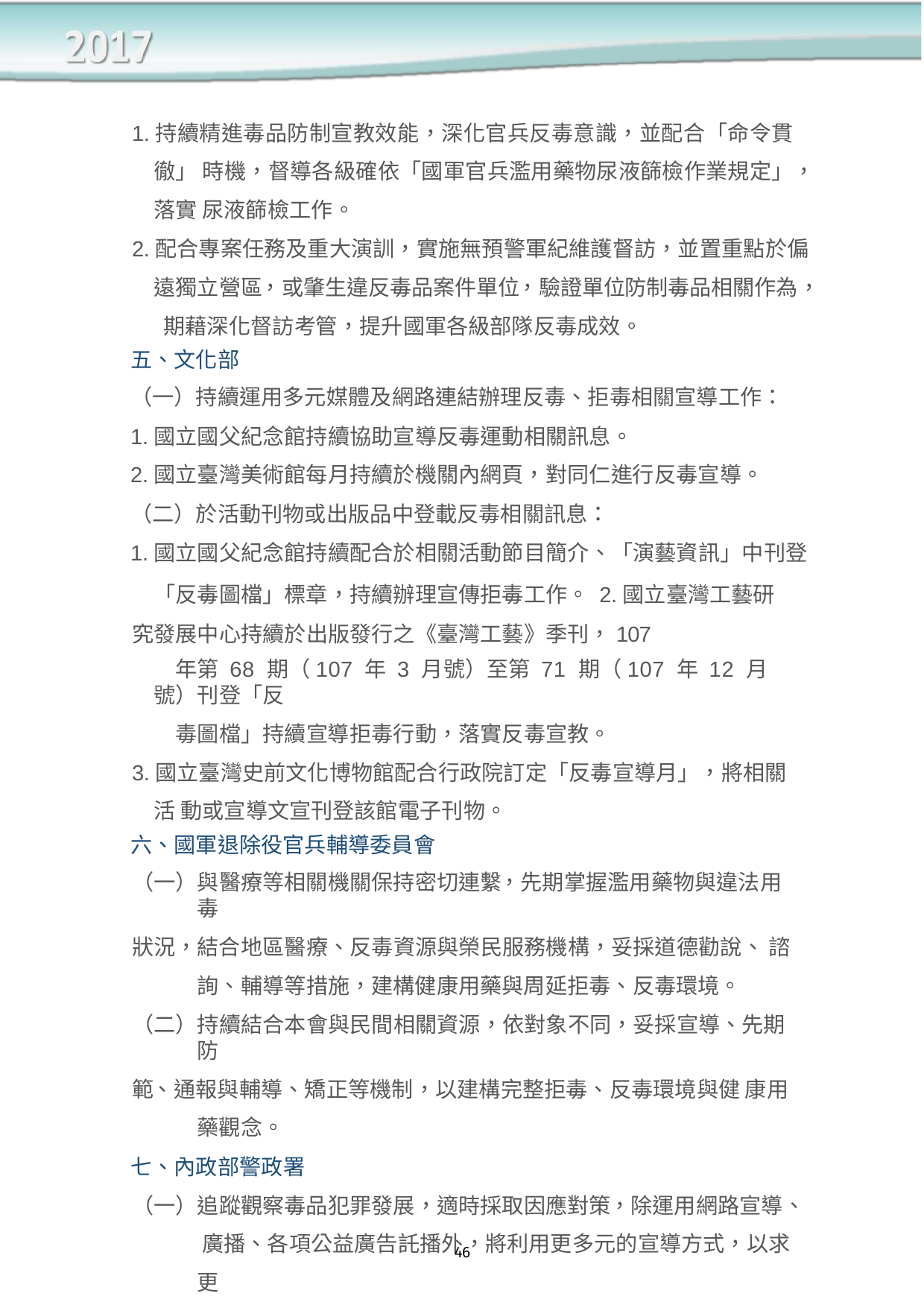

1.持續精進毒品防制宣教效能，深化官兵反毒意識，並配合「命令貫徹」 時機，督導各級確依「國軍官兵濫用藥物尿液篩檢作業規定」，落實 尿液篩檢工作。
2.配合專案任務及重大演訓，實施無預警軍紀維護督訪，並置重點於偏 遠獨立營區，或肇生違反毒品案件單位，驗證單位防制毒品相關作為，  期藉深化督訪考管，提升國軍各級部隊反毒成效。
五、文化部
（一）持續運用多元媒體及網路連結辦理反毒、拒毒相關宣導工作：
1.國立國父紀念館持續協助宣導反毒運動相關訊息。
2.國立臺灣美術館每月持續於機關內網頁，對同仁進行反毒宣導。
（二）於活動刊物或出版品中登載反毒相關訊息：
1.國立國父紀念館持續配合於相關活動節目簡介、「演藝資訊」中刊登
「反毒圖檔」標章，持續辦理宣傳拒毒工作。 2.國立臺灣工藝研究發展中心持續於出版發行之《臺灣工藝》季刊，107
年第 68 期（107 年 3 月號）至第 71 期（107 年 12 月號）刊登「反
毒圖檔」持續宣導拒毒行動，落實反毒宣教。
3.國立臺灣史前文化博物館配合行政院訂定「反毒宣導月」，將相關活 動或宣導文宣刊登該館電子刊物。
六、國軍退除役官兵輔導委員會
（一）與醫療等相關機關保持密切連繫，先期掌握濫用藥物與違法用毒
狀況，結合地區醫療、反毒資源與榮民服務機構，妥採道德勸說、 諮詢、輔導等措施，建構健康用藥與周延拒毒、反毒環境。
（二）持續結合本會與民間相關資源，依對象不同，妥採宣導、先期防
範、通報與輔導、矯正等機制，以建構完整拒毒、反毒環境與健 康用藥觀念。
七、內政部警政署
（一）追蹤觀察毒品犯罪發展，適時採取因應對策，除運用網路宣導、 廣播、各項公益廣告託播外，將利用更多元的宣導方式，以求更
46